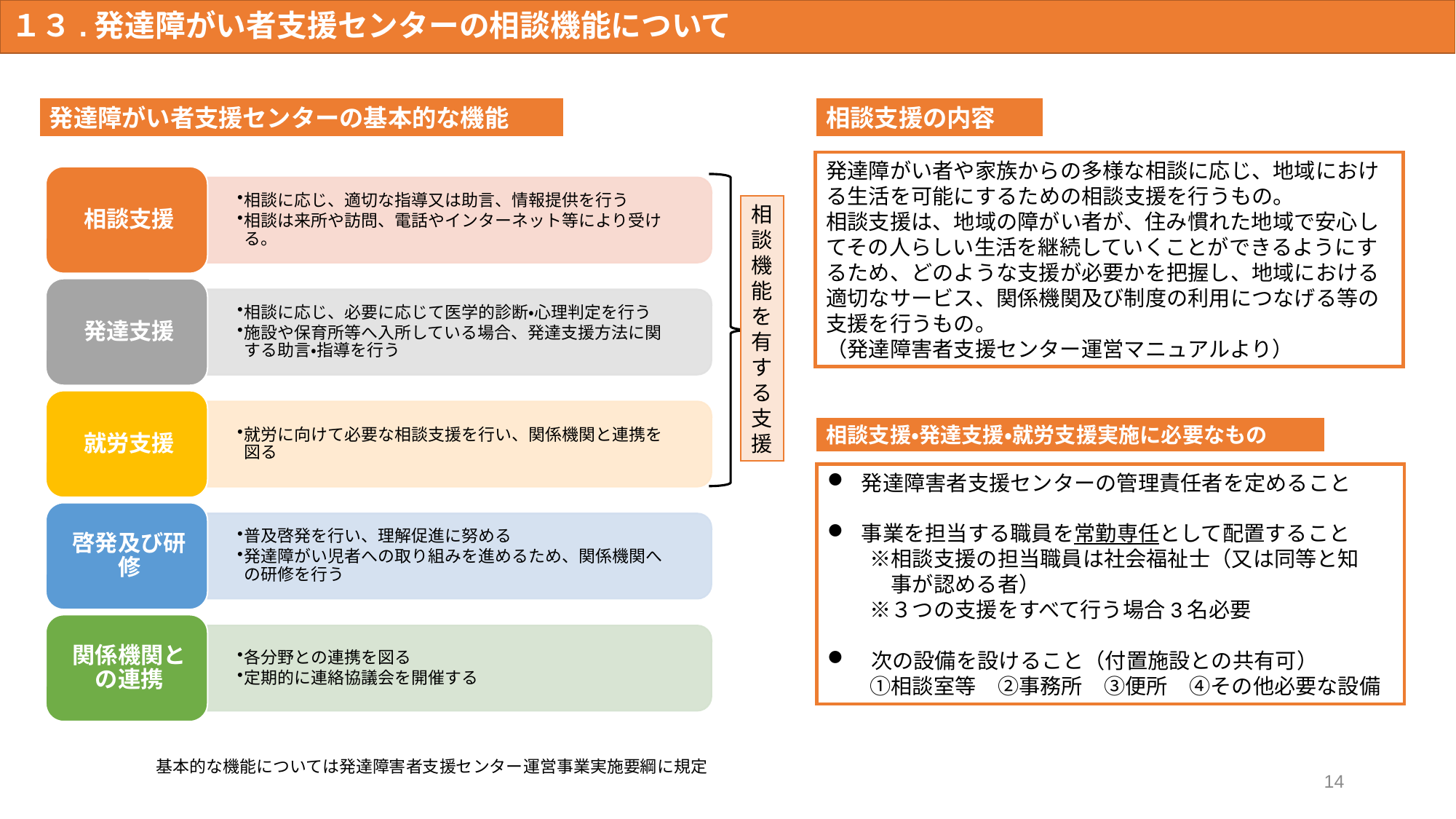

１３.発達障がい者支援センターの相談機能について
発達障がい者支援センターの基本的な機能
相談支援の内容
発達障がい者や家族からの多様な相談に応じ、地域における生活を可能にするための相談支援を行うもの。
相談支援は、地域の障がい者が、住み慣れた地域で安心してその人らしい生活を継続していくことができるようにするため、どのような支援が必要かを把握し、地域における適切なサービス、関係機関及び制度の利用につなげる等の支援を行うもの。
（発達障害者支援センター運営マニュアルより）
相談に応じ、適切な指導又は助言、情報提供を行う
相談は来所や訪問、電話やインターネット等により受ける。
相談支援
相談に応じ、必要に応じて医学的診断・心理判定を行う
施設や保育所等へ入所している場合、発達支援方法に関する助言・指導を行う
発達支援
就労に向けて必要な相談支援を行い、関係機関と連携を図る
就労支援
普及啓発を行い、理解促進に努める
発達障がい児者への取り組みを進めるため、関係機関への研修を行う
啓発及び研修
各分野との連携を図る
定期的に連絡協議会を開催する
関係機関との連携

相
談
機
能を有する支援
相談支援・発達支援・就労支援実施に必要なもの
発達障害者支援センターの管理責任者を定めること

事業を担当する職員を常勤専任として配置すること
　　※相談支援の担当職員は社会福祉士（又は同等と知
　　　事が認める者）
　　※３つの支援をすべて行う場合3名必要

 次の設備を設けること（付置施設との共有可）
　　①相談室等　②事務所　③便所　④その他必要な設備
基本的な機能については発達障害者支援センター運営事業実施要綱に規定
14